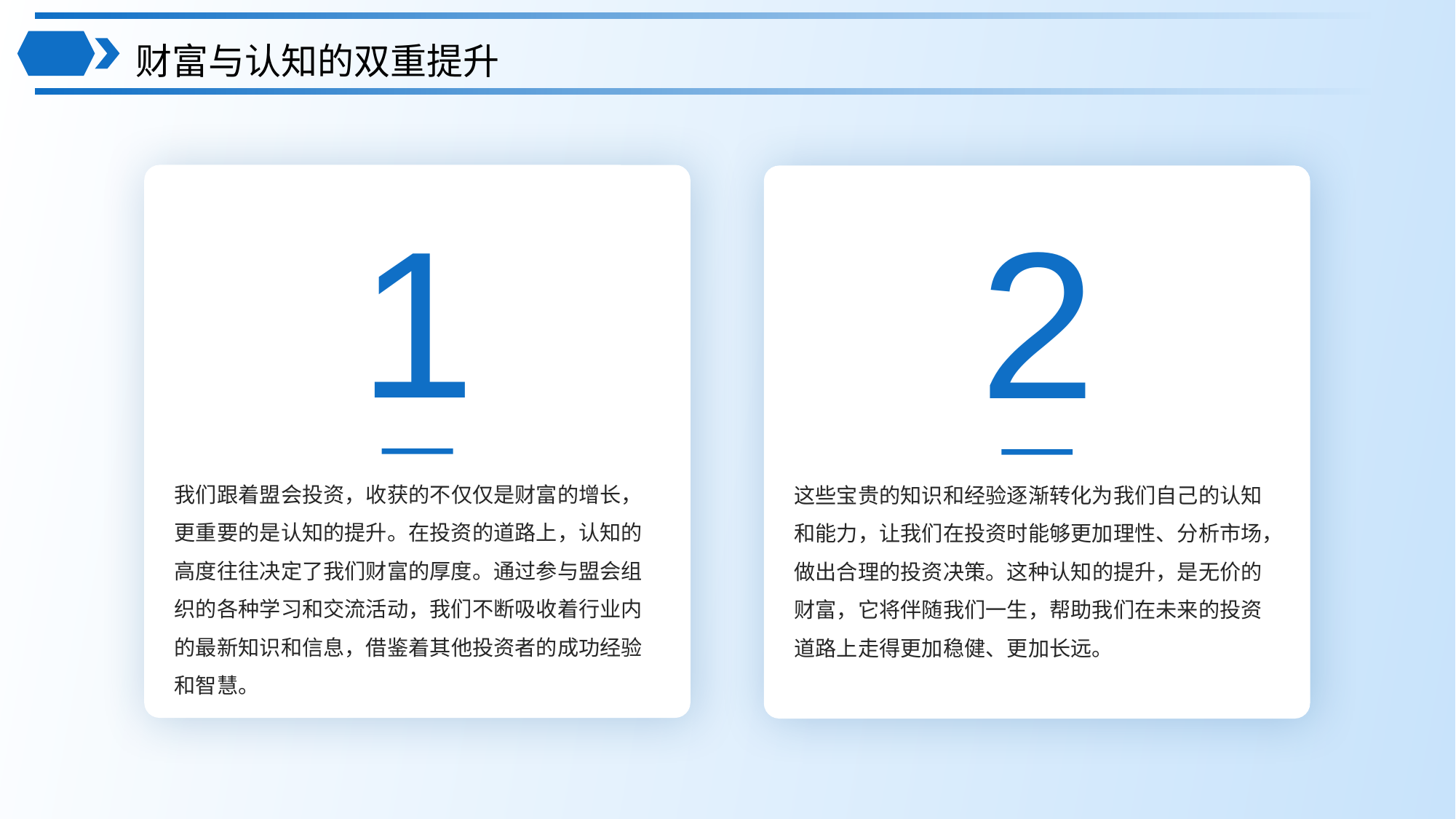

财富与认知的双重提升

1
2

我们跟着盟会投资，收获的不仅仅是财富的增长，更重要的是认知的提升。在投资的道路上，认知的高度往往决定了我们财富的厚度。通过参与盟会组织的各种学习和交流活动，我们不断吸收着行业内的最新知识和信息，借鉴着其他投资者的成功经验和智慧。
这些宝贵的知识和经验逐渐转化为我们自己的认知和能力，让我们在投资时能够更加理性、分析市场，做出合理的投资决策。这种认知的提升，是无价的财富，它将伴随我们一生，帮助我们在未来的投资道路上走得更加稳健、更加长远。